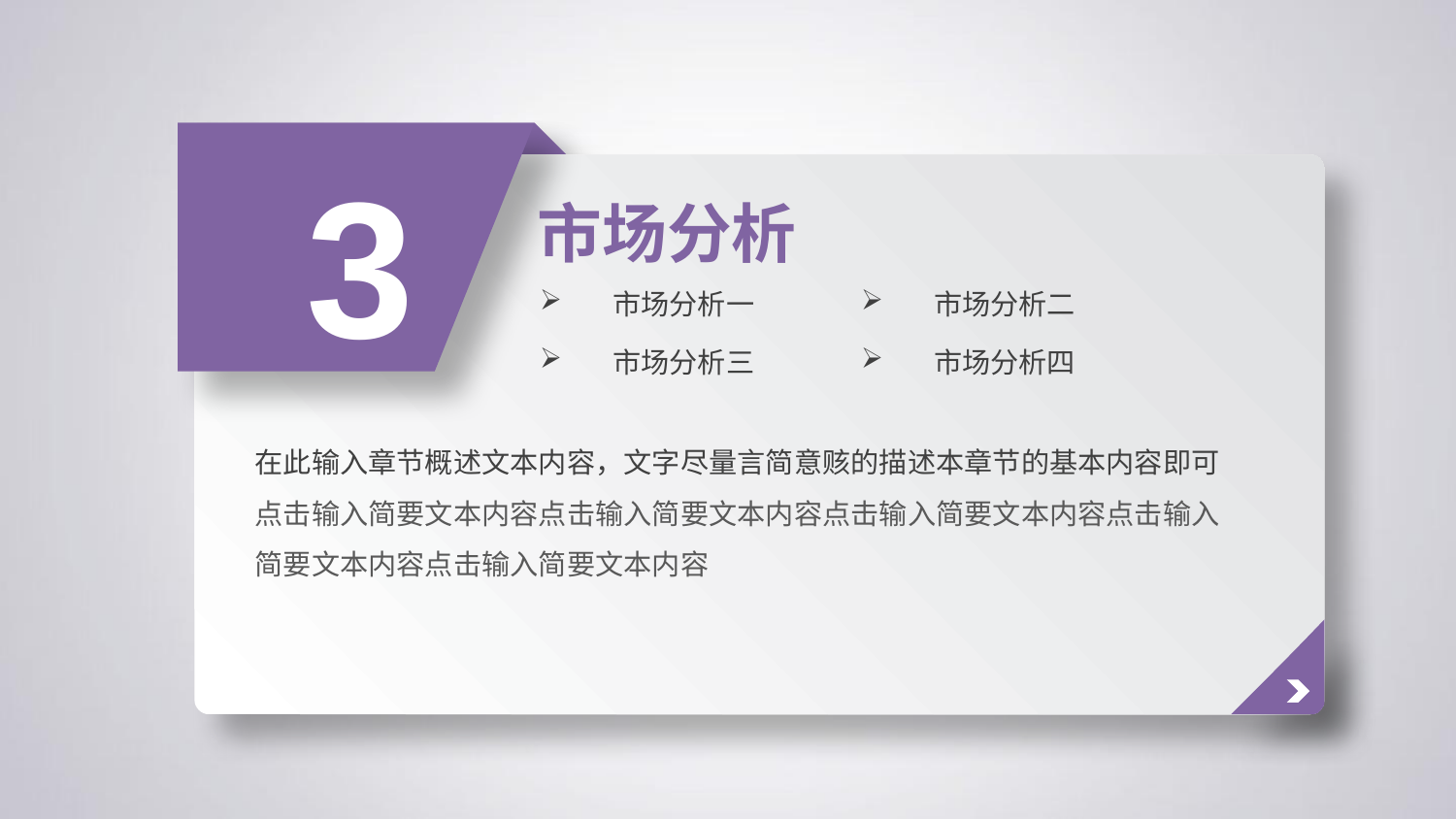

3

市场分析
市场分析一
市场分析二
市场分析三
市场分析四
在此输入章节概述文本内容，文字尽量言简意赅的描述本章节的基本内容即可点击输入简要文本内容点击输入简要文本内容点击输入简要文本内容点击输入简要文本内容点击输入简要文本内容